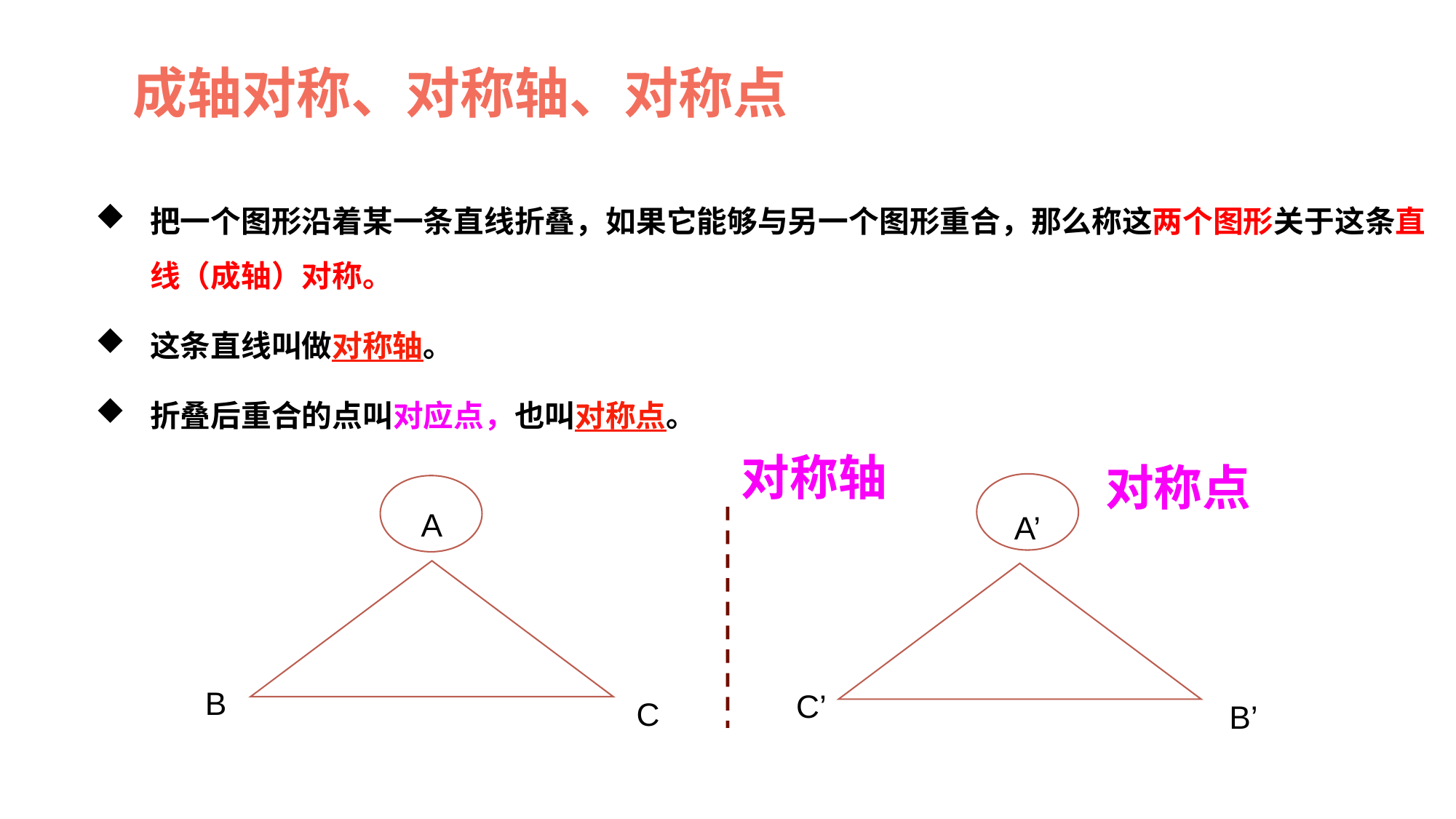

成轴对称、对称轴、对称点
把一个图形沿着某一条直线折叠，如果它能够与另一个图形重合，那么称这两个图形关于这条直线（成轴）对称。
这条直线叫做对称轴。
折叠后重合的点叫对应点，也叫对称点。
对称轴
对称点

A
B
C
A’
C’
B’